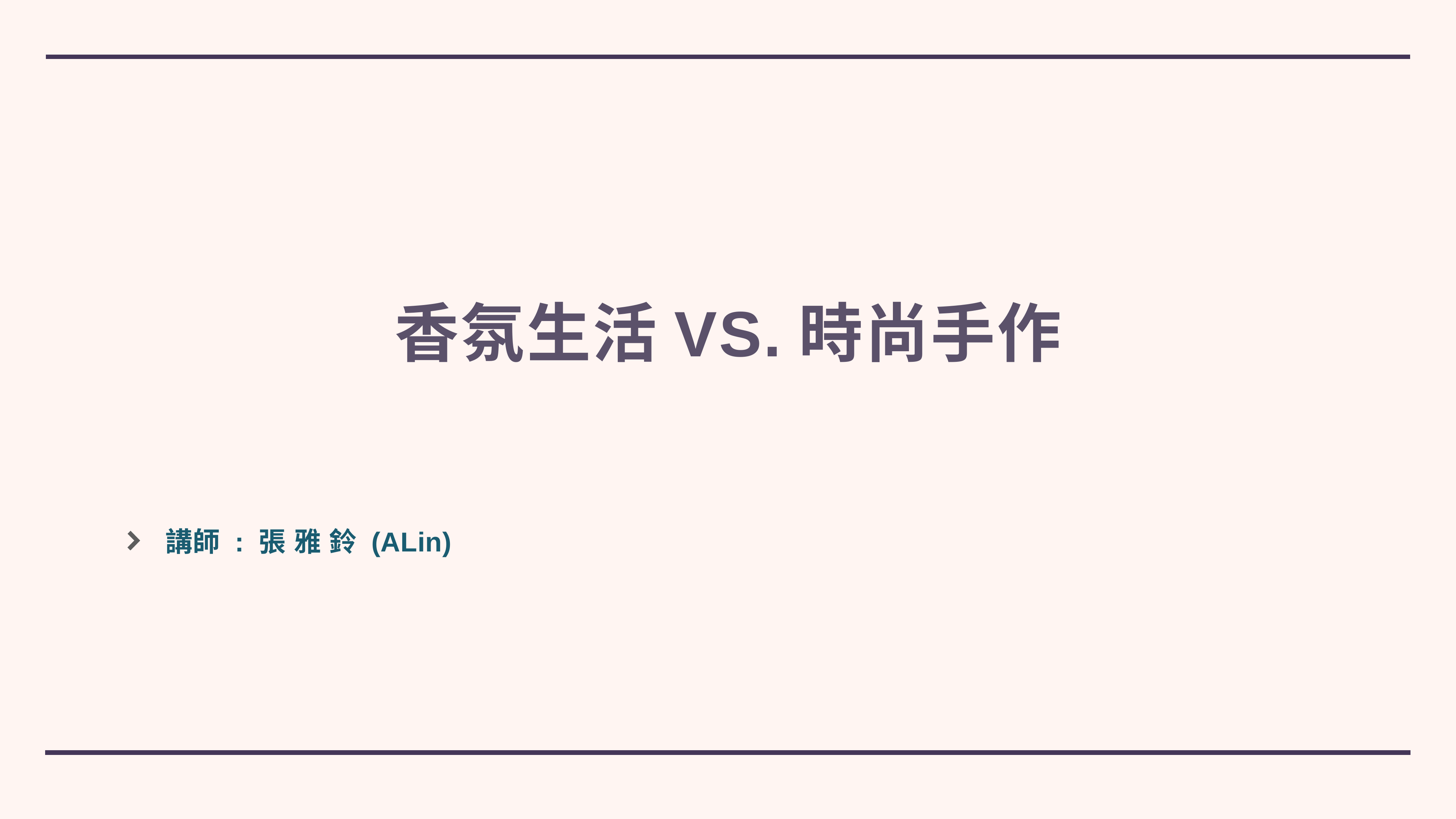

# 香氛生活vs.時尚手作
講師 : 張 雅 鈴 (ALin)